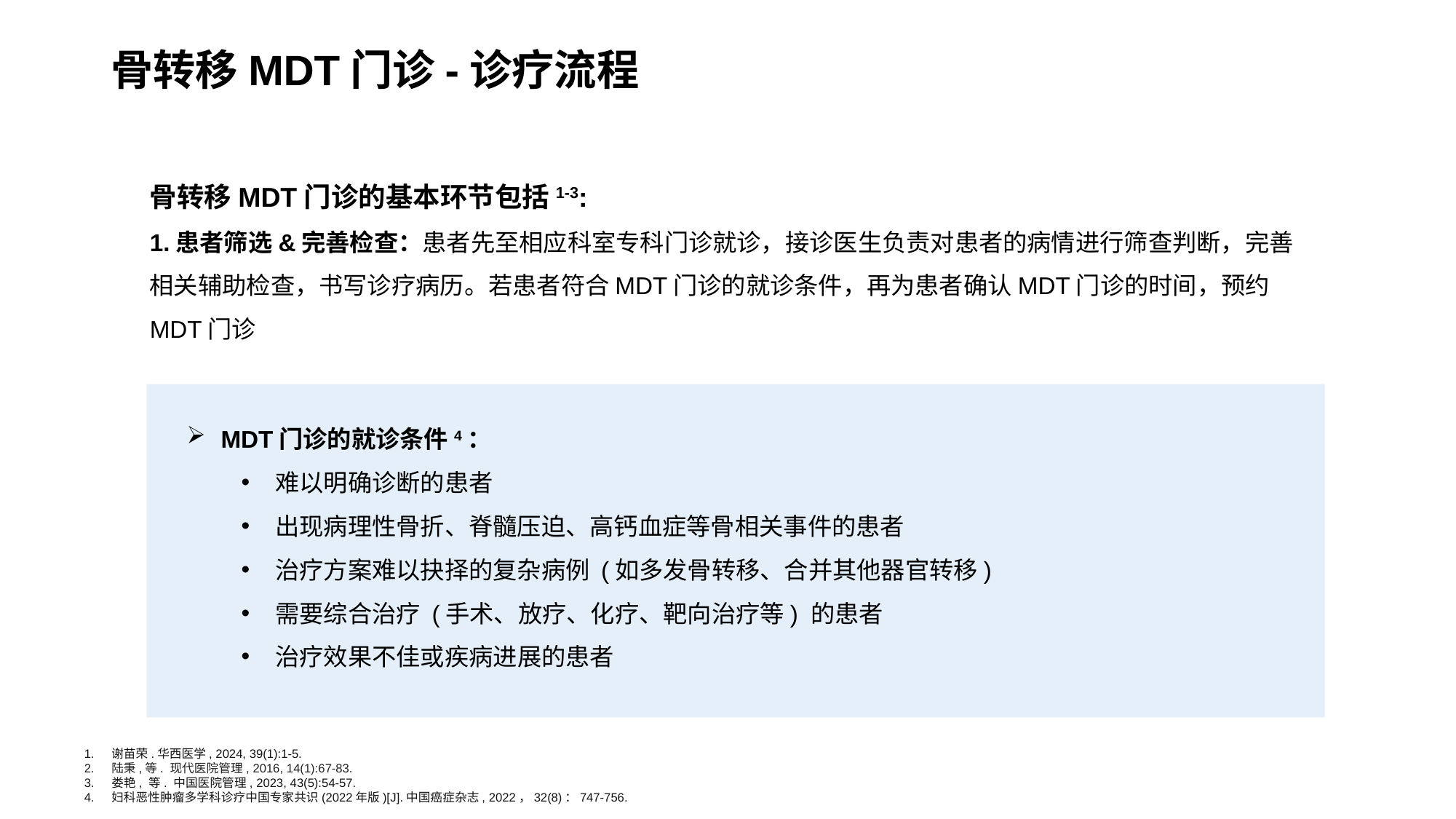

# 骨转移MDT门诊-诊疗流程
骨转移MDT门诊的基本环节包括1-3:
1.患者筛选&完善检查：患者先至相应科室专科门诊就诊，接诊医生负责对患者的病情进行筛查判断，完善相关辅助检查，书写诊疗病历。若患者符合MDT门诊的就诊条件，再为患者确认MDT门诊的时间，预约MDT门诊

MDT门诊的就诊条件4：
难以明确诊断的患者
出现病理性骨折、脊髓压迫、高钙血症等骨相关事件的患者
治疗方案难以抉择的复杂病例 (如多发骨转移、合并其他器官转移)
需要综合治疗 (手术、放疗、化疗、靶向治疗等) 的患者
治疗效果不佳或疾病进展的患者
谢苗荣.华西医学, 2024, 39(1):1-5.
陆秉,等. 现代医院管理, 2016, 14(1):67-83.
娄艳, 等. 中国医院管理, 2023, 43(5):54-57.
妇科恶性肿瘤多学科诊疗中国专家共识(2022年版)[J].中国癌症杂志, 2022，32(8)：747-756.